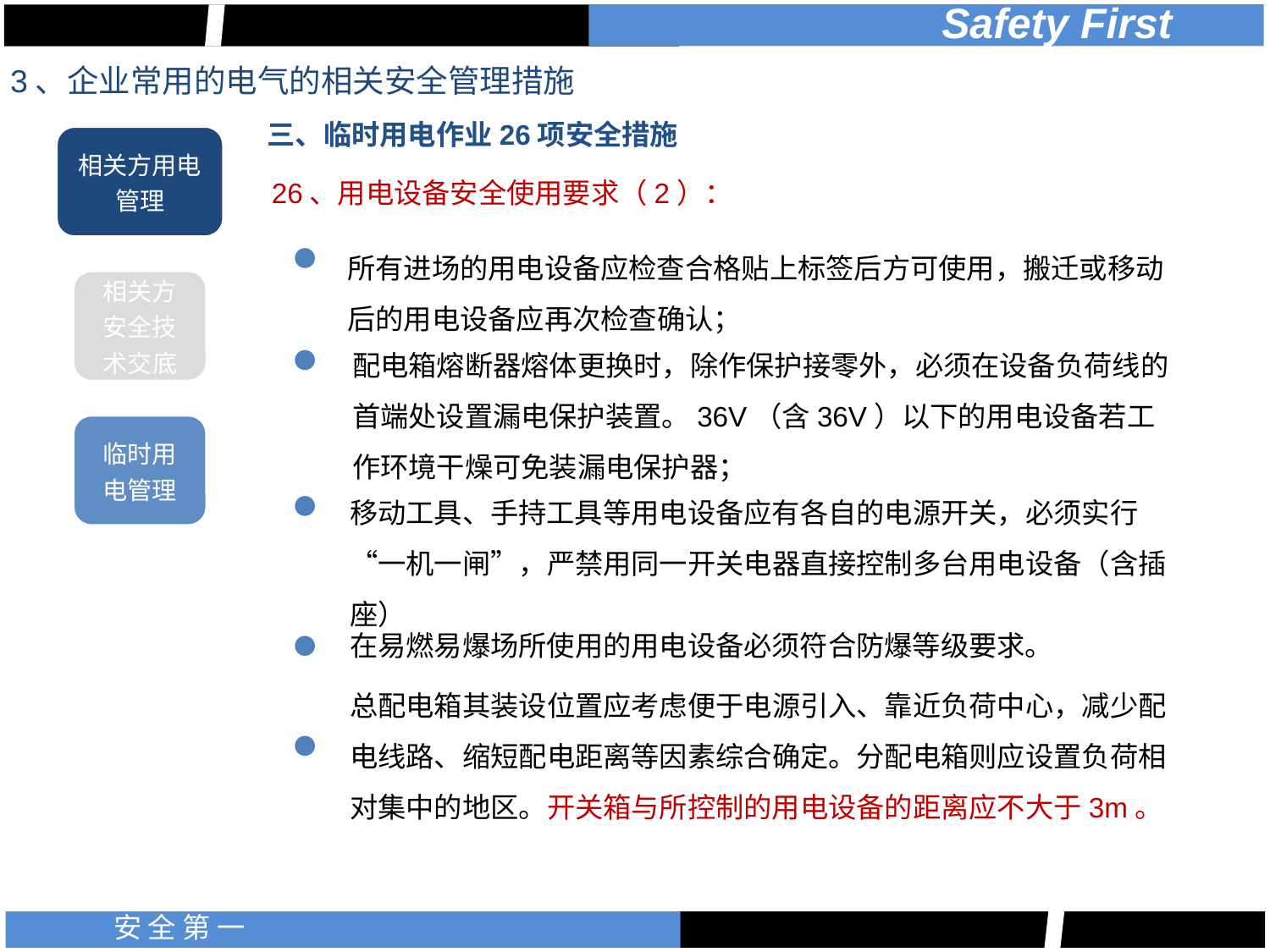

3、企业常用的电气的相关安全管理措施
三、临时用电作业26项安全措施
相关方用电管理
相关方安全技术交底
临时用电管理
26、用电设备安全使用要求（2）：
所有进场的用电设备应检查合格贴上标签后方可使用，搬迁或移动后的用电设备应再次检查确认；

配电箱熔断器熔体更换时，除作保护接零外，必须在设备负荷线的首端处设置漏电保护装置。36V（含36V）以下的用电设备若工作环境干燥可免装漏电保护器；

移动工具、手持工具等用电设备应有各自的电源开关，必须实行“一机一闸”，严禁用同一开关电器直接控制多台用电设备（含插座）

在易燃易爆场所使用的用电设备必须符合防爆等级要求。

总配电箱其装设位置应考虑便于电源引入、靠近负荷中心，减少配电线路、缩短配电距离等因素综合确定。分配电箱则应设置负荷相对集中的地区。开关箱与所控制的用电设备的距离应不大于3m。